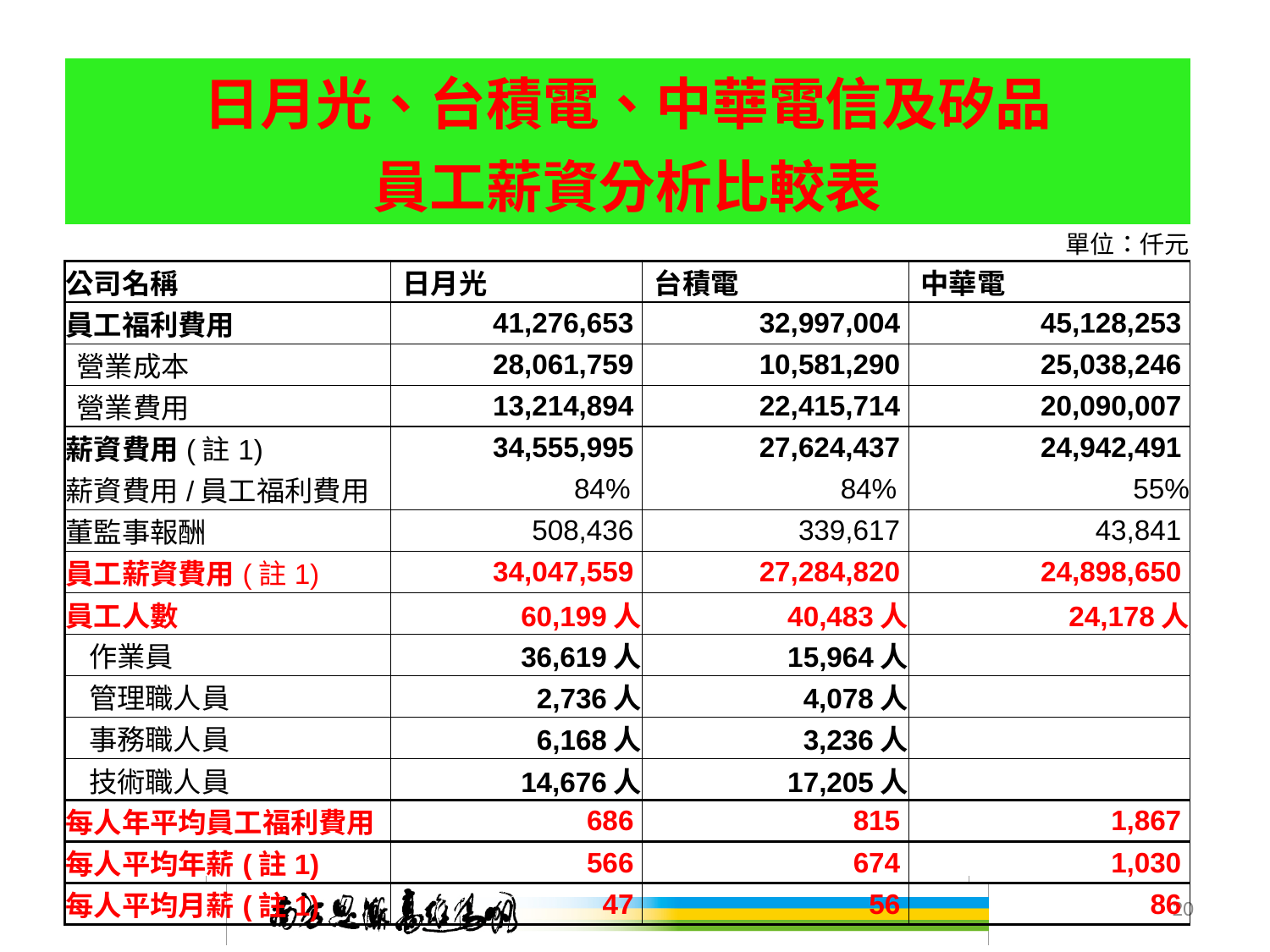

|  |  |  |  |  |
| --- | --- | --- | --- | --- |
| 日月光、台積電、中華電信及矽品 |  |  |  |  |
| 員工薪資分析比較表 |  |  |  |  |
| 單位：仟元 |  |  |  |  |
| 公司名稱 | 日月光 | 台積電 | 中華電 |  |
| 員工福利費用 | 41,276,653 | 32,997,004 | 45,128,253 |  |
| 營業成本 | 28,061,759 | 10,581,290 | 25,038,246 |  |
| 營業費用 | 13,214,894 | 22,415,714 | 20,090,007 |  |
| 薪資費用(註1) | 34,555,995 | 27,624,437 | 24,942,491 |  |
| 薪資費用/員工福利費用 | 84% | 84% | 55% |  |
| 董監事報酬 | 508,436 | 339,617 | 43,841 |  |
| 員工薪資費用(註1) | 34,047,559 | 27,284,820 | 24,898,650 |  |
| 員工人數 | 60,199人 | 40,483人 | 24,178人 |  |
| 作業員 | 36,619人 | 15,964人 |  |  |
| 管理職人員 | 2,736人 | 4,078人 |  |  |
| 事務職人員 | 6,168人 | 3,236人 |  |  |
| 技術職人員 | 14,676人 | 17,205人 |  |  |
| 每人年平均員工福利費用 | 686 | 815 | 1,867 |  |
| 每人平均年薪(註1) | 566 | 674 | 1,030 |  |
| 每人平均月薪(註1) | 47 | 56 | 86 |  |
#
20